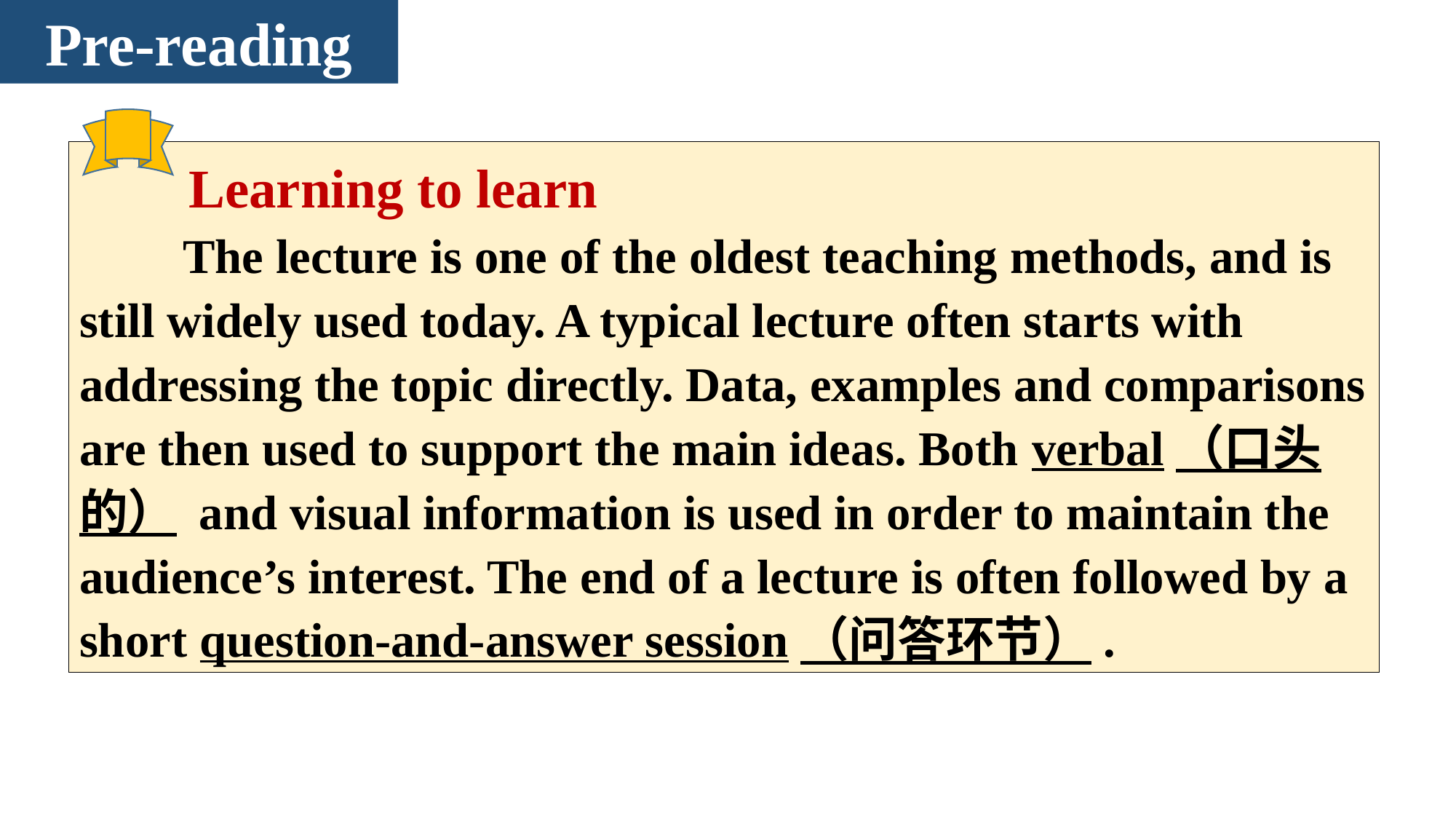

Pre-reading

Learning to learn
    The lecture is one of the oldest teaching methods, and is still widely used today. A typical lecture often starts with addressing the topic directly. Data, examples and comparisons are then used to support the main ideas. Both verbal（口头的） and visual information is used in order to maintain the audience’s interest. The end of a lecture is often followed by a short question-and-answer session（问答环节）.